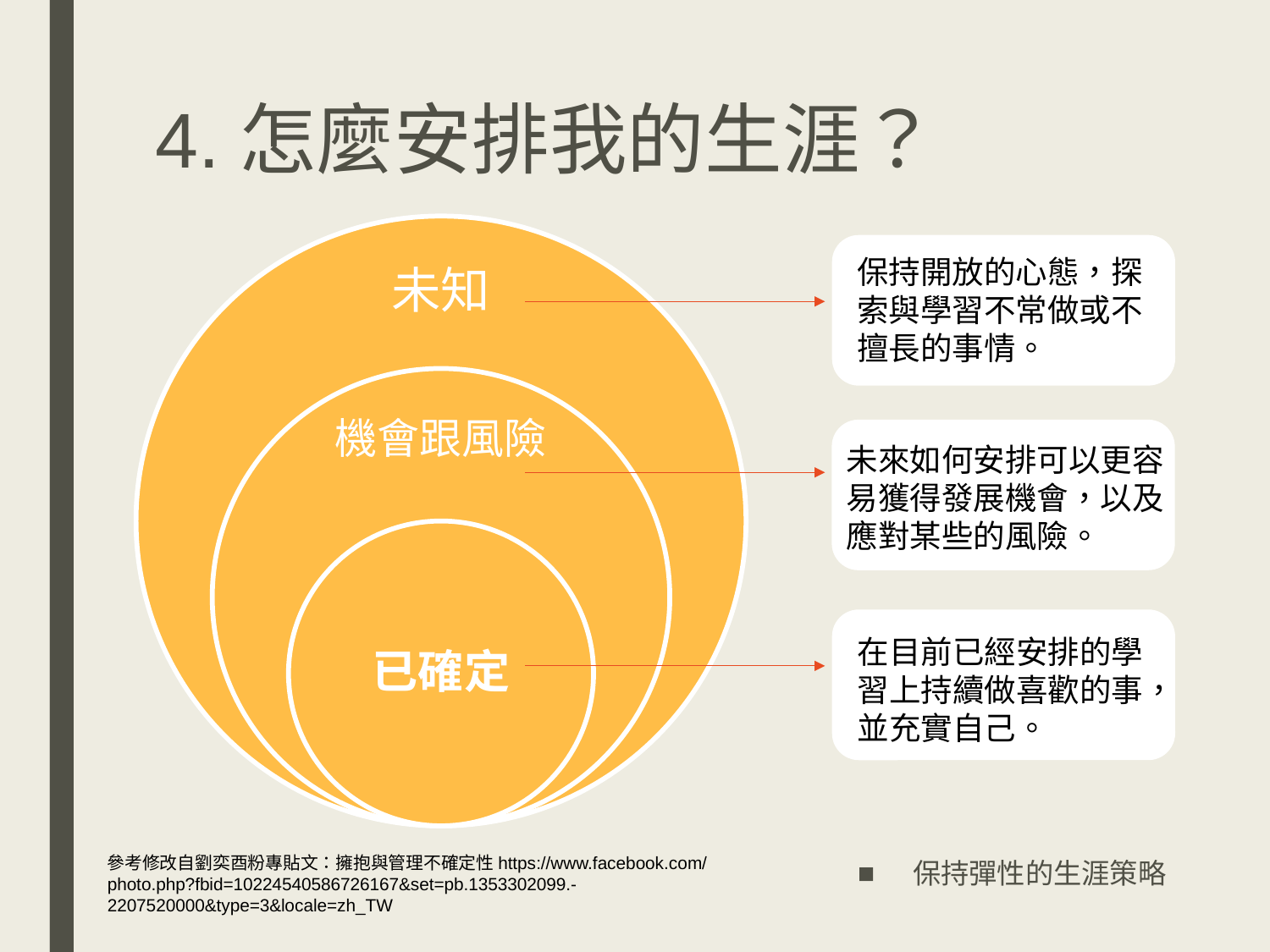

# 4.怎麼安排我的生涯？
未知
機會跟風險
已確定

保持開放的心態，探索與學習不常做或不擅長的事情。

未來如何安排可以更容易獲得發展機會，以及應對某些的風險。

在目前已經安排的學習上持續做喜歡的事，並充實自己。
參考修改自劉奕酉粉專貼文：擁抱與管理不確定性https://www.facebook.com/photo.php?fbid=10224540586726167&set=pb.1353302099.-2207520000&type=3&locale=zh_TW
保持彈性的生涯策略